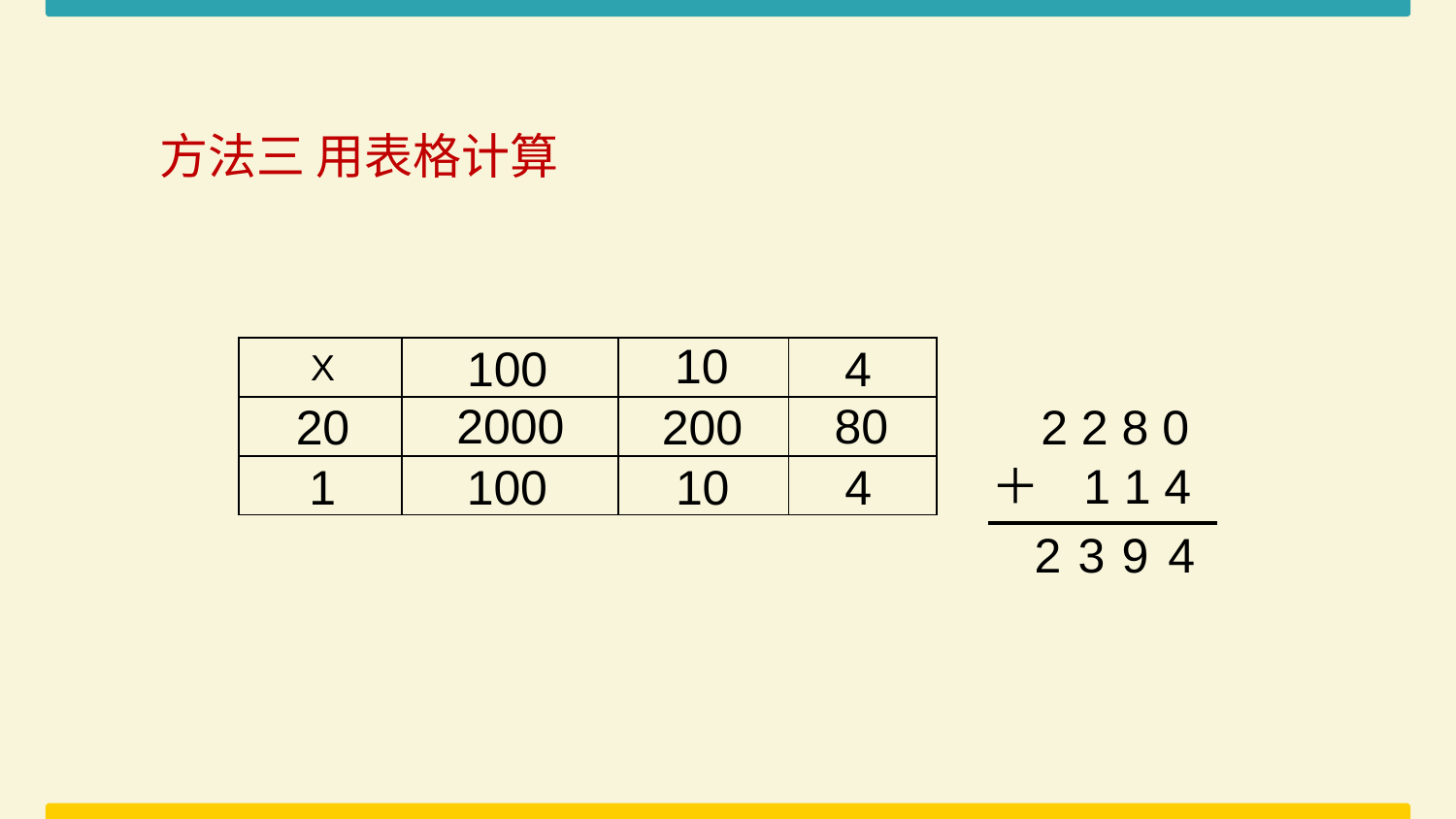

方法三 用表格计算
10
100
4
|  |  |  |  |
| --- | --- | --- | --- |
|  |  |  |  |
|  |  |  |  |
X
80
2000
20
2 2 8 0
200
＋
1 1 4
100
10
1
4
2
3
9
4